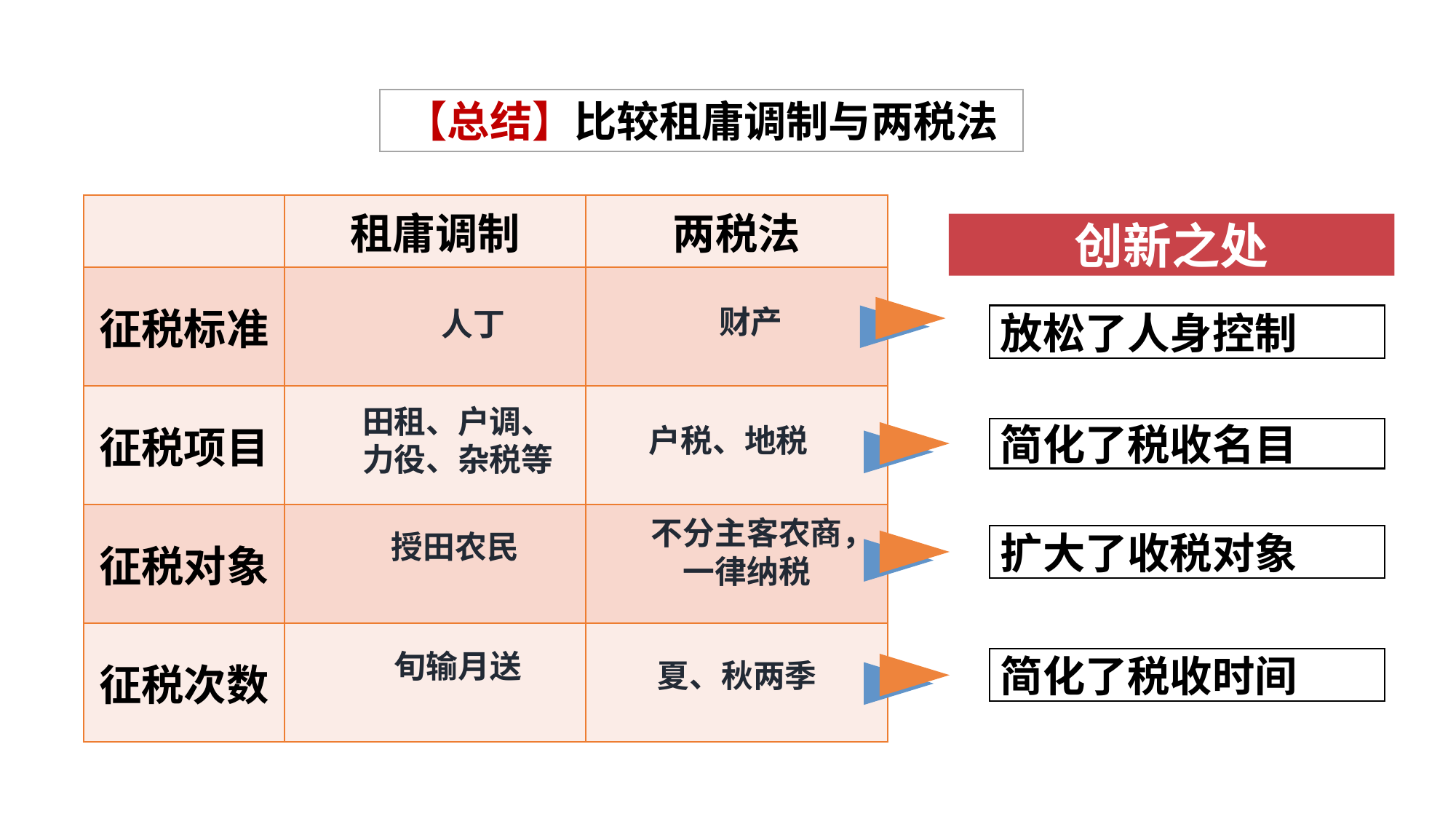

【总结】比较租庸调制与两税法
|  | 租庸调制 | 两税法 |
| --- | --- | --- |
| 征税标准 |  |  |
| 征税项目 |  |  |
| 征税对象 |  |  |
| 征税次数 |  |  |
创新之处
财产

人丁
放松了人身控制
田租、户调、
力役、杂税等
户税、地税
简化了税收名目

不分主客农商，一律纳税
授田农民
扩大了收税对象

旬输月送
简化了税收时间
夏、秋两季